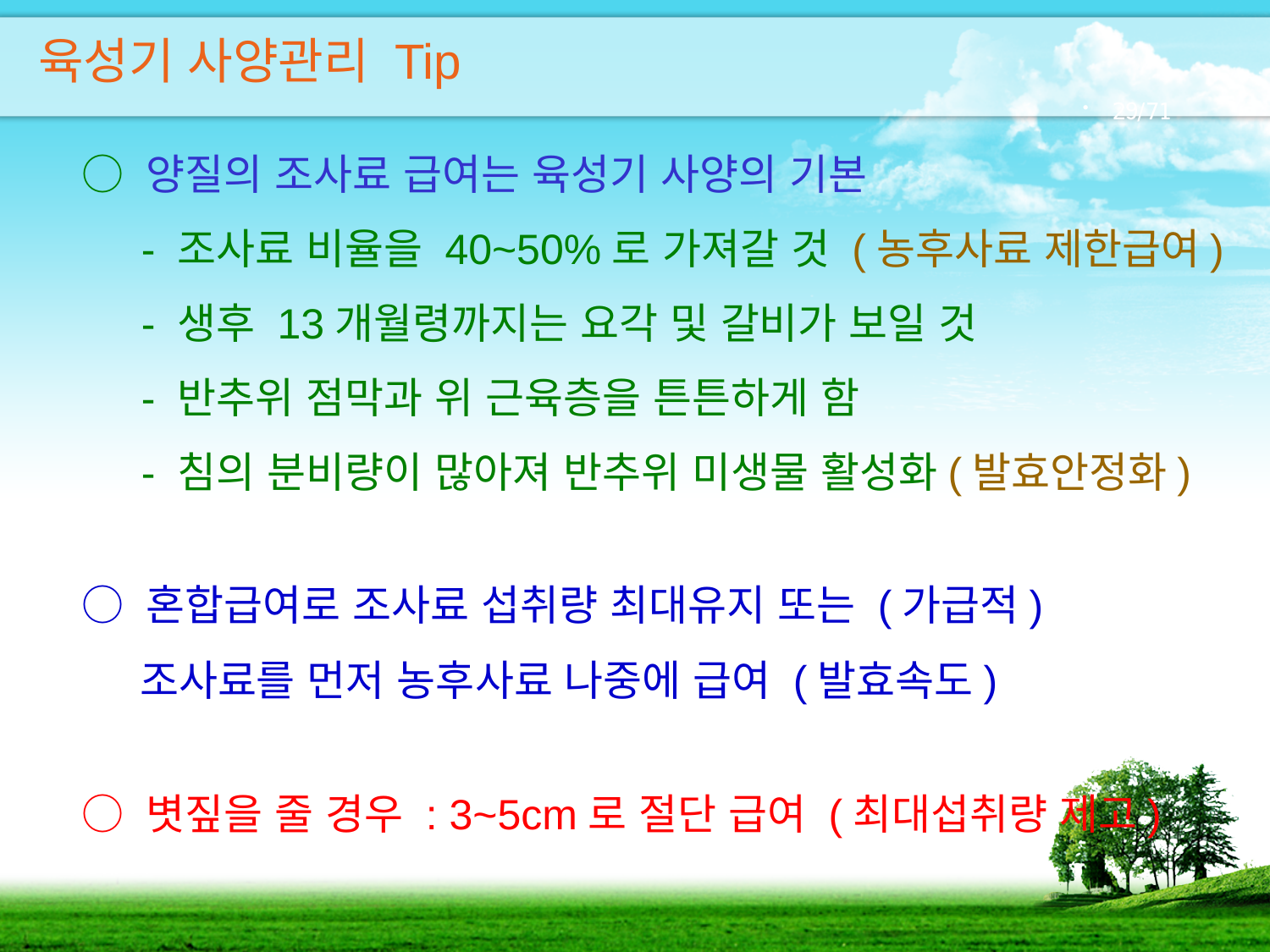

육성기 사양관리 Tip
29/71
○ 양질의 조사료 급여는 육성기 사양의 기본
     - 조사료 비율을 40~50%로 가져갈 것 (농후사료 제한급여)
     - 생후 13개월령까지는 요각 및 갈비가 보일 것
     - 반추위 점막과 위 근육층을 튼튼하게 함
     - 침의 분비량이 많아져 반추위 미생물 활성화(발효안정화)

○ 혼합급여로 조사료 섭취량 최대유지 또는 (가급적)
    조사료를 먼저 농후사료 나중에 급여 (발효속도)

○ 볏짚을 줄 경우 : 3~5cm로 절단 급여 (최대섭취량 제고)